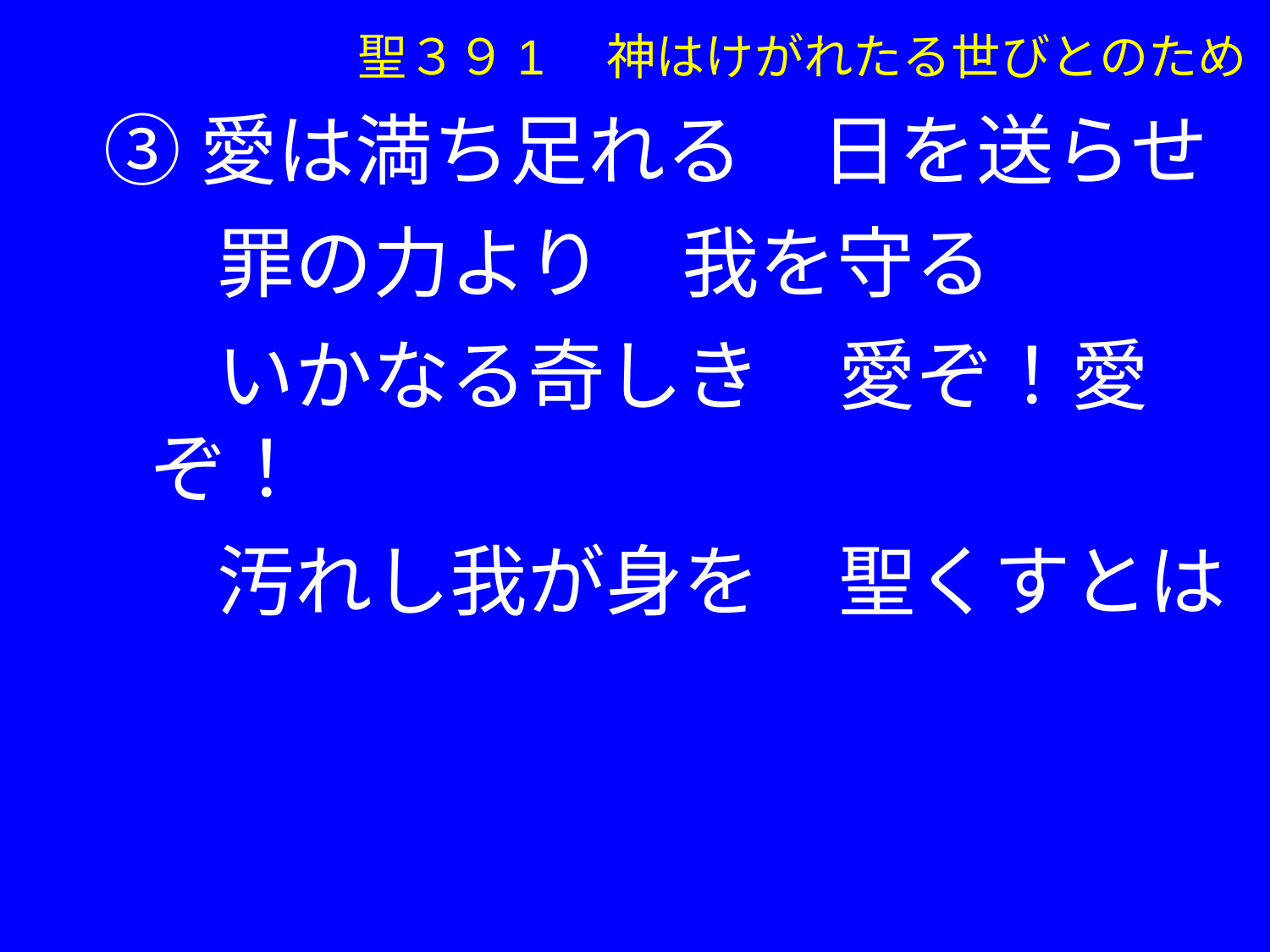

③愛は満ち足れる　日を送らせ
 　罪の力より　我を守る
 　いかなる奇しき　愛ぞ！愛ぞ！
 　汚れし我が身を　聖くすとは

聖３９1　神はけがれたる世びとのため